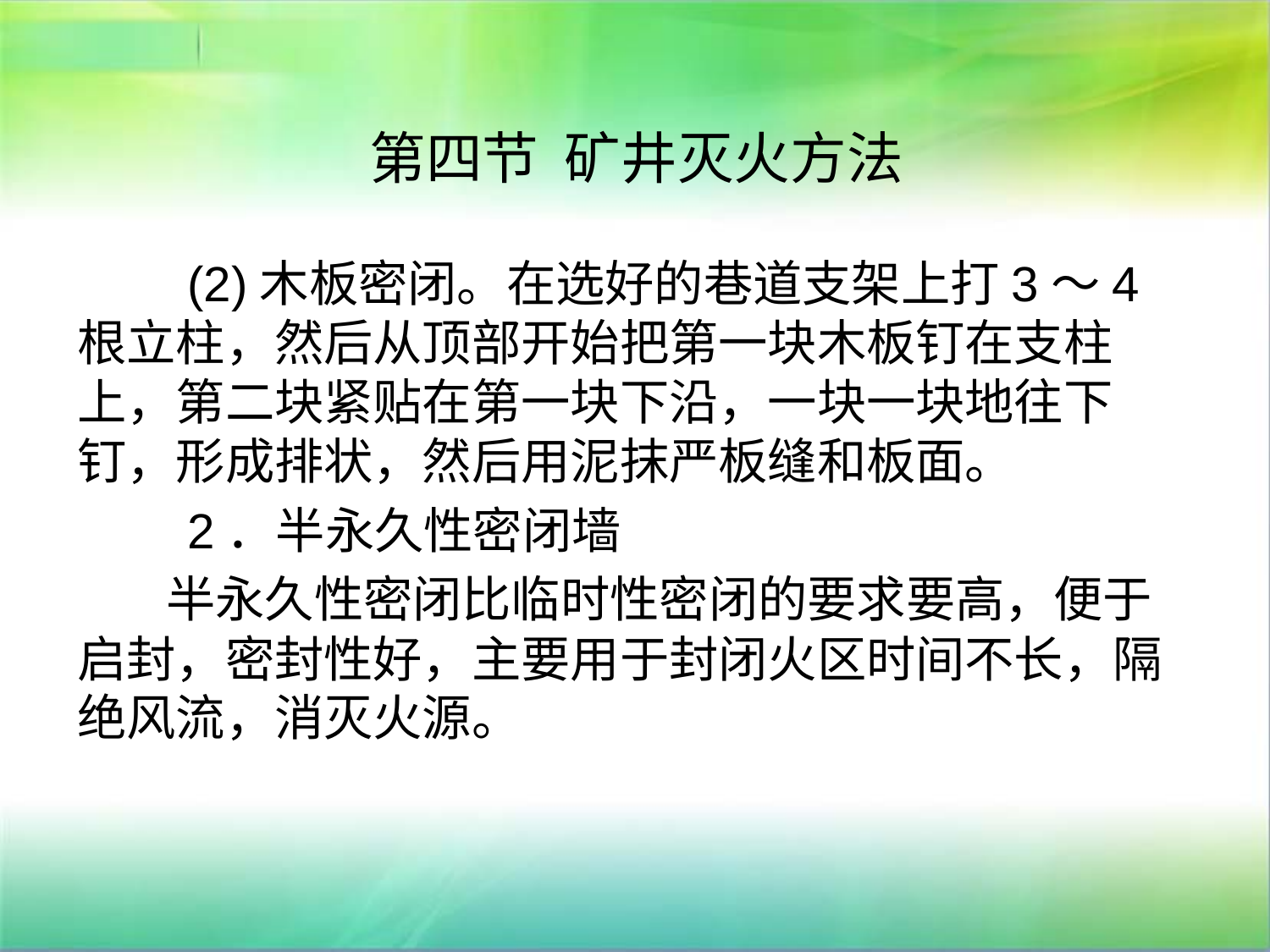

# 第四节  矿井灭火方法
        (2)木板密闭。在选好的巷道支架上打3～4根立柱，然后从顶部开始把第一块木板钉在支柱上，第二块紧贴在第一块下沿，一块一块地往下钉，形成排状，然后用泥抹严板缝和板面。
        2．半永久性密闭墙
       半永久性密闭比临时性密闭的要求要高，便于启封，密封性好，主要用于封闭火区时间不长，隔绝风流，消灭火源。